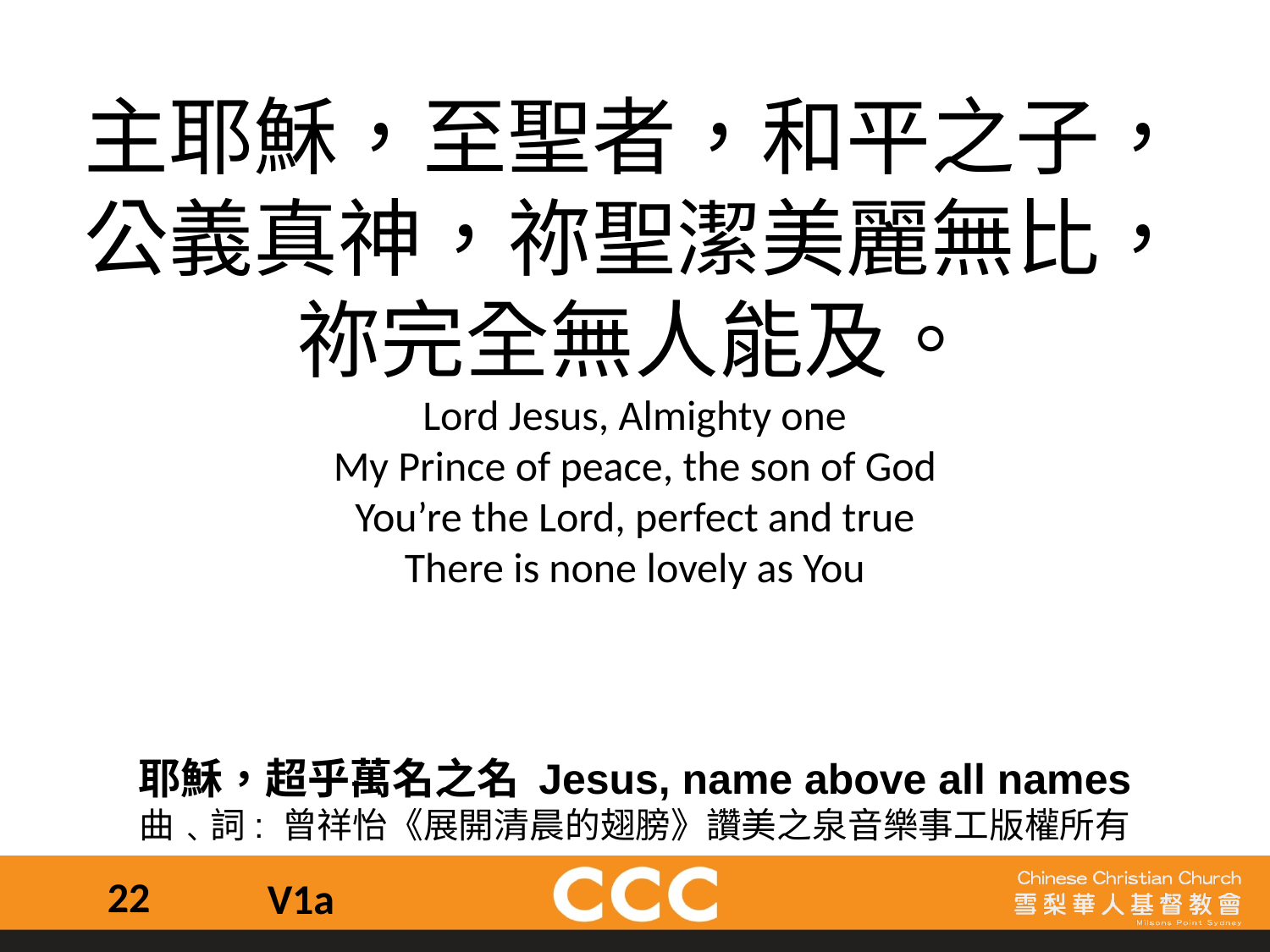

主耶穌，至聖者，和平之子，
公義真神，祢聖潔美麗無比，
祢完全無人能及。
Lord Jesus, Almighty one
My Prince of peace, the son of God
You’re the Lord, perfect and true
There is none lovely as You
耶穌，超乎萬名之名 Jesus, name above all names
曲﹑詞: 曾祥怡《展開清晨的翅膀》讚美之泉音樂事工版權所有
22
V1a